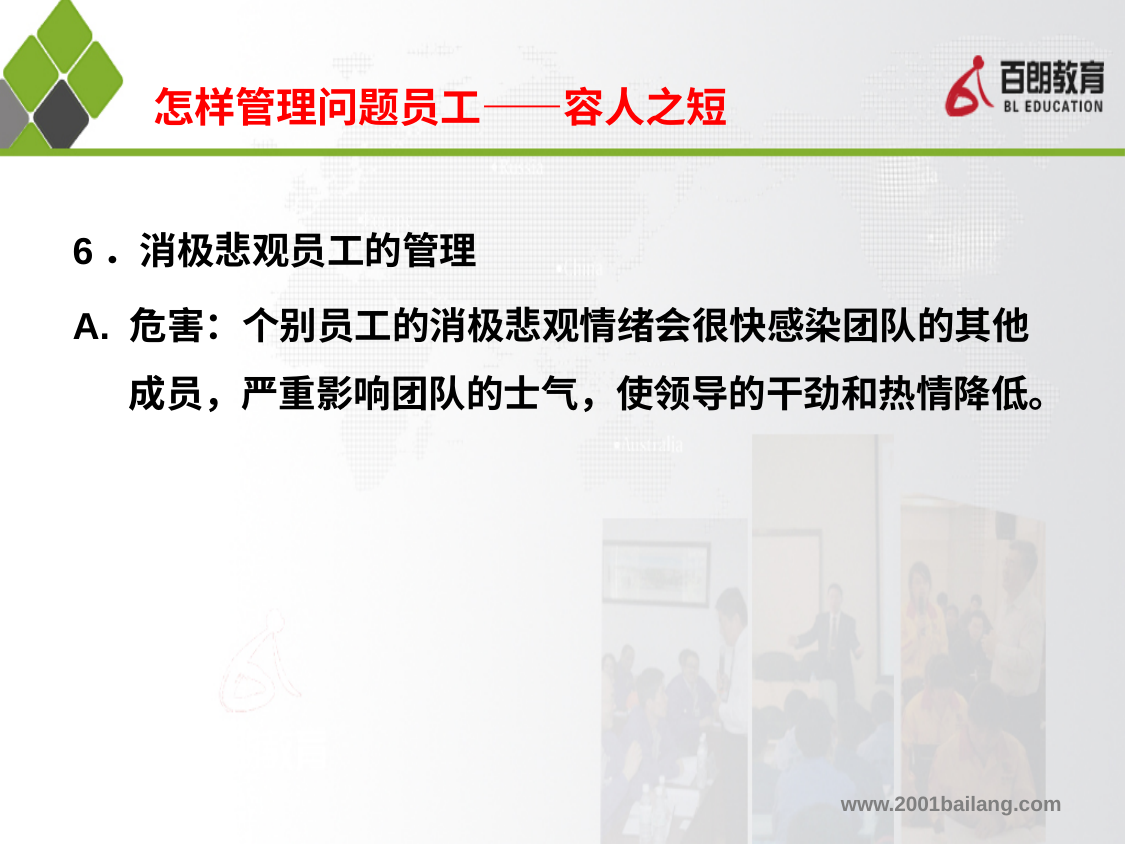

# 怎样管理问题员工——容人之短
6．消极悲观员工的管理
A. 危害：个别员工的消极悲观情绪会很快感染团队的其他成员，严重影响团队的士气，使领导的干劲和热情降低。